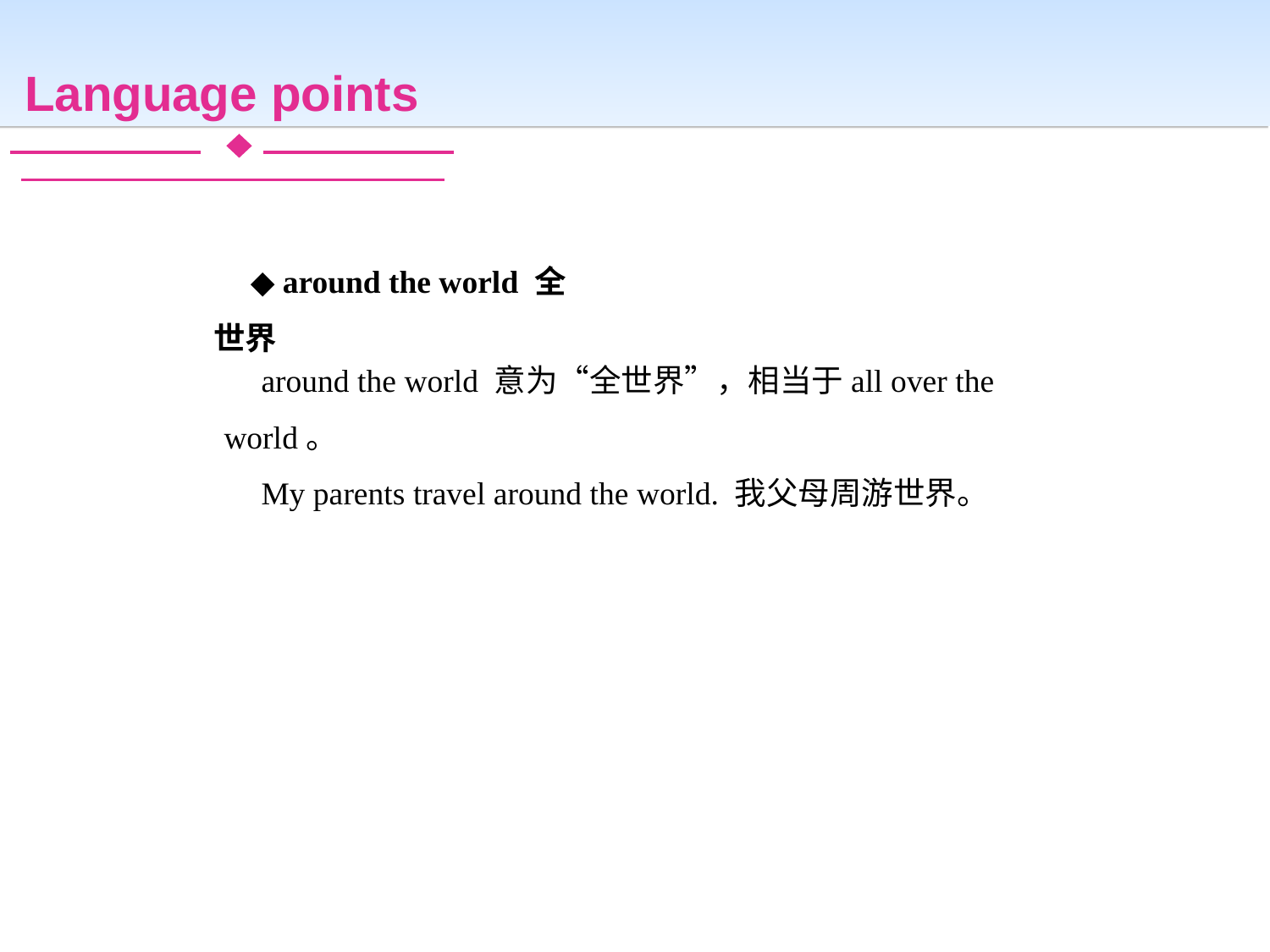

Language points

◆ around the world 全世界
around the world 意为“全世界”，相当于all over the world。
My parents travel around the world. 我父母周游世界。